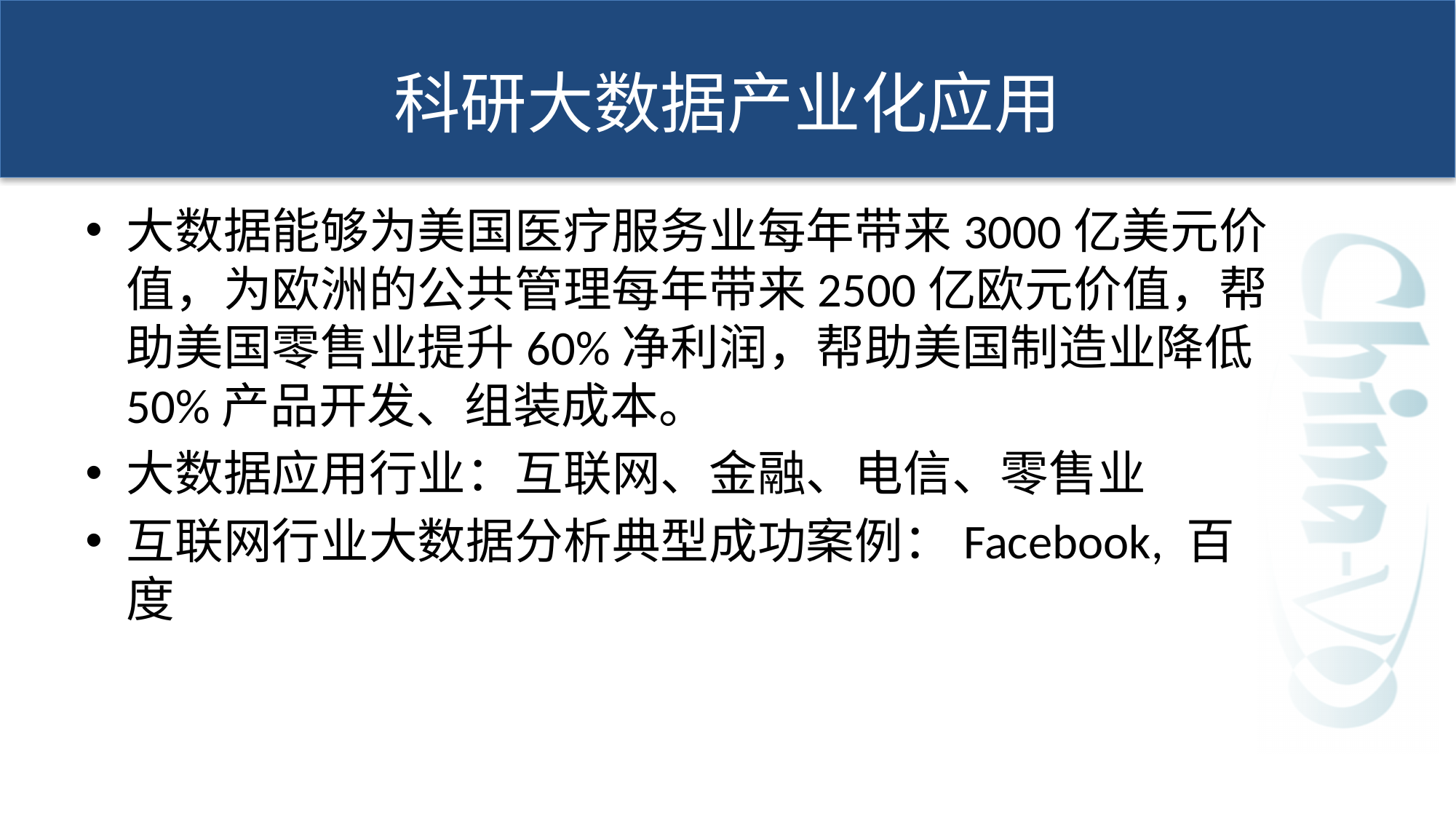

# 科研大数据产业化应用
大数据能够为美国医疗服务业每年带来3000亿美元价值，为欧洲的公共管理每年带来2500亿欧元价值，帮助美国零售业提升60%净利润，帮助美国制造业降低50%产品开发、组装成本。
大数据应用行业：互联网、金融、电信、零售业
互联网行业大数据分析典型成功案例：Facebook, 百度